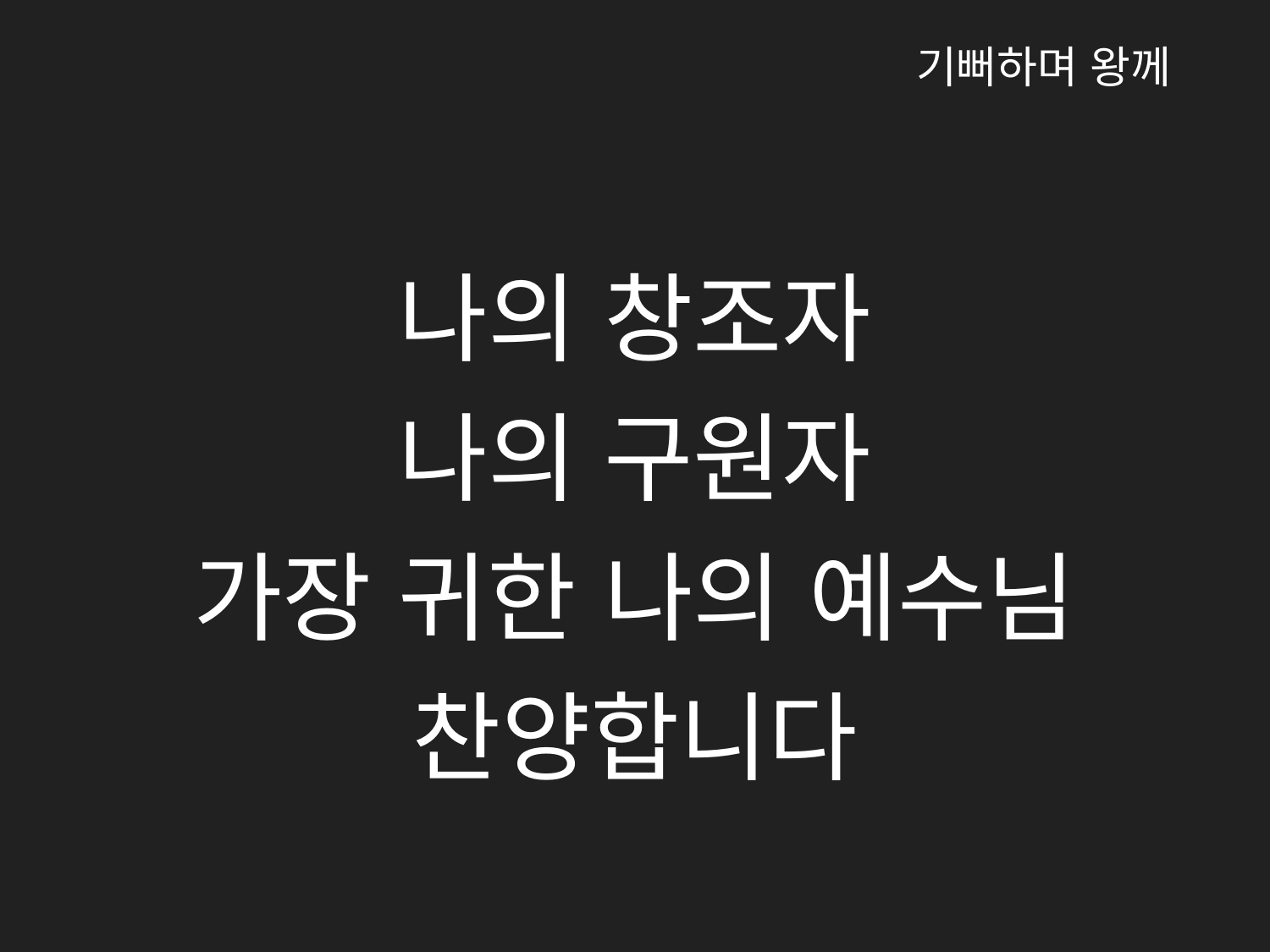

기뻐하며 왕께
나의 창조자
나의 구원자
가장 귀한 나의 예수님
찬양합니다